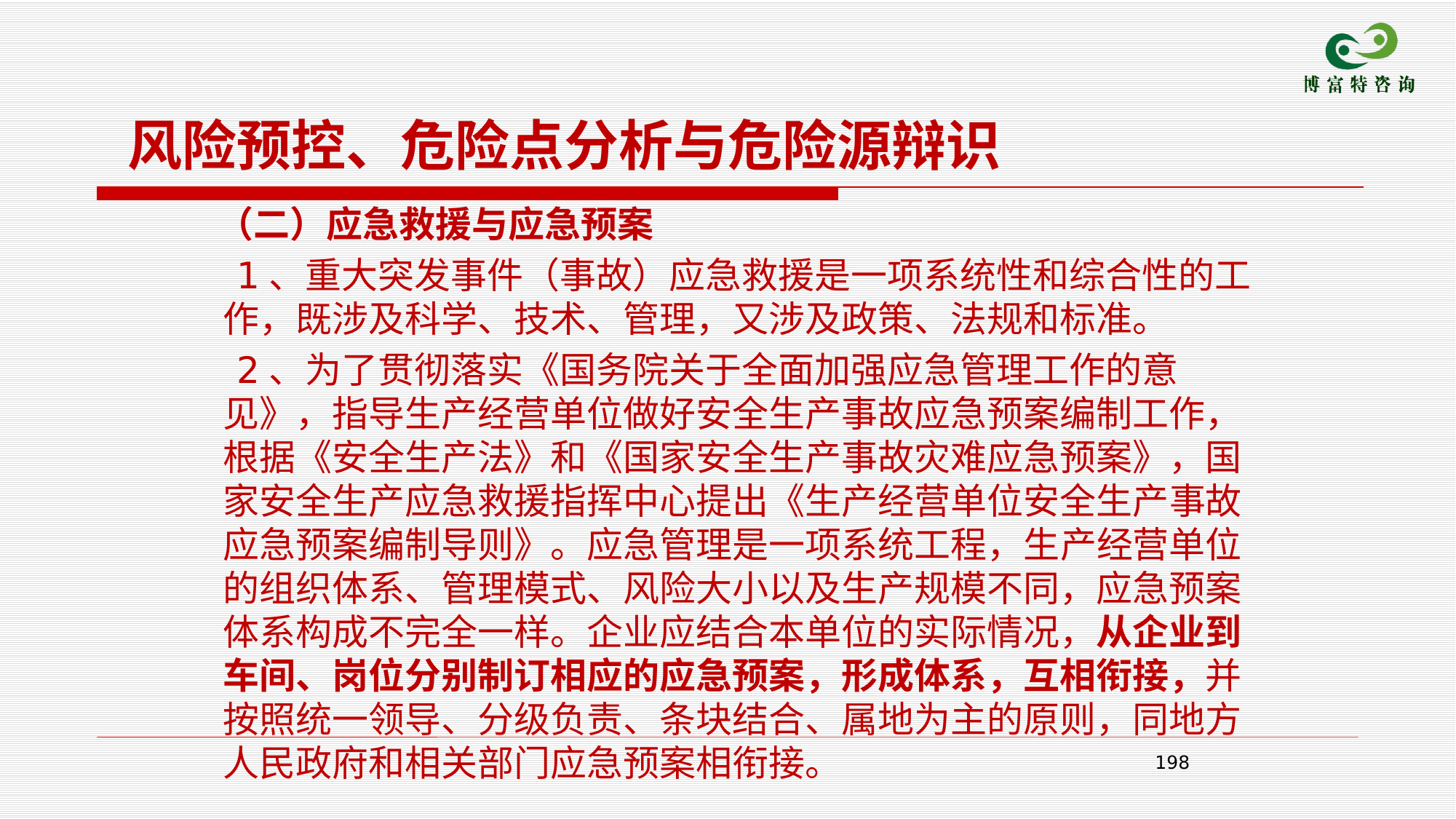

风险预控、危险点分析与危险源辩识
     （二）应急救援与应急预案
      1、重大突发事件（事故）应急救援是一项系统性和综合性的工作，既涉及科学、技术、管理，又涉及政策、法规和标准。
      2、为了贯彻落实《国务院关于全面加强应急管理工作的意见》，指导生产经营单位做好安全生产事故应急预案编制工作，根据《安全生产法》和《国家安全生产事故灾难应急预案》，国家安全生产应急救援指挥中心提出《生产经营单位安全生产事故应急预案编制导则》。应急管理是一项系统工程，生产经营单位的组织体系、管理模式、风险大小以及生产规模不同，应急预案体系构成不完全一样。企业应结合本单位的实际情况，从企业到车间、岗位分别制订相应的应急预案，形成体系，互相衔接，并按照统一领导、分级负责、条块结合、属地为主的原则，同地方人民政府和相关部门应急预案相衔接。

198